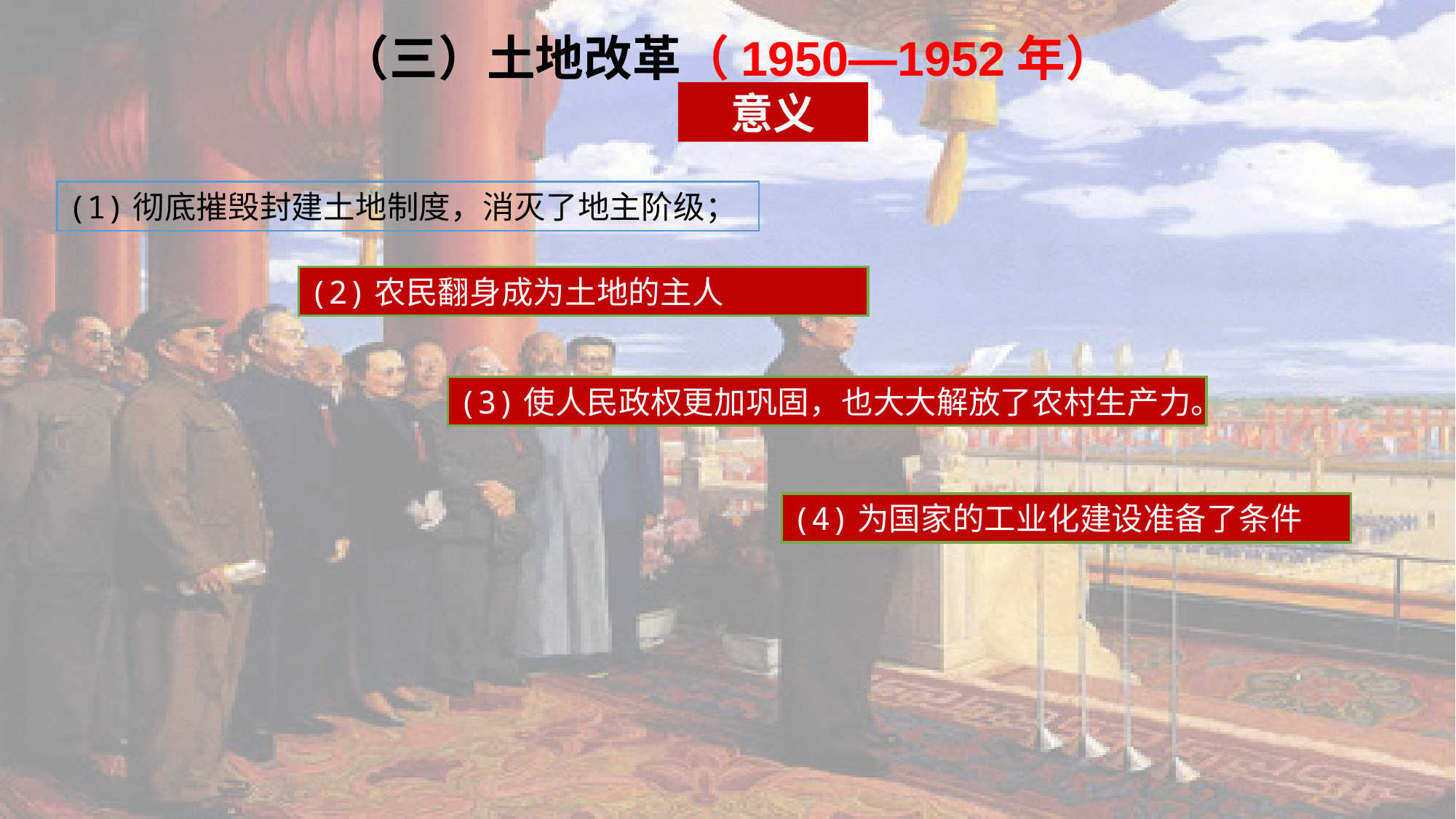

（三）土地改革（1950—1952年）
意义
(1)彻底摧毁封建土地制度，消灭了地主阶级；
(2)农民翻身成为土地的主人
(3)使人民政权更加巩固，也大大解放了农村生产力。
(4)为国家的工业化建设准备了条件